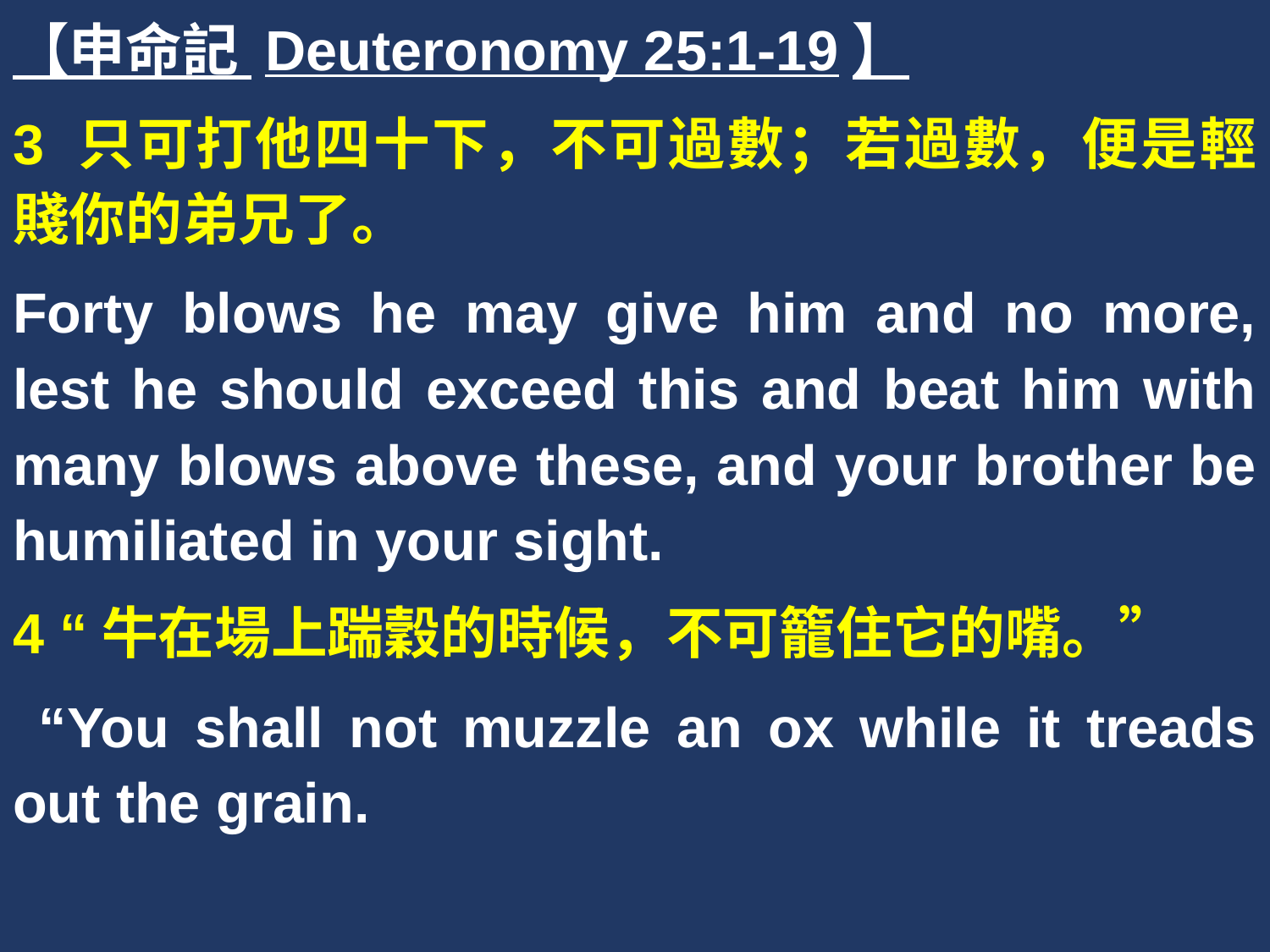

【申命記 Deuteronomy 25:1-19】
3 只可打他四十下，不可過數；若過數，便是輕賤你的弟兄了。
Forty blows he may give him and no more, lest he should exceed this and beat him with many blows above these, and your brother be humiliated in your sight.
4 “牛在場上踹穀的時候，不可籠住它的嘴。”
 “You shall not muzzle an ox while it treads out the grain.